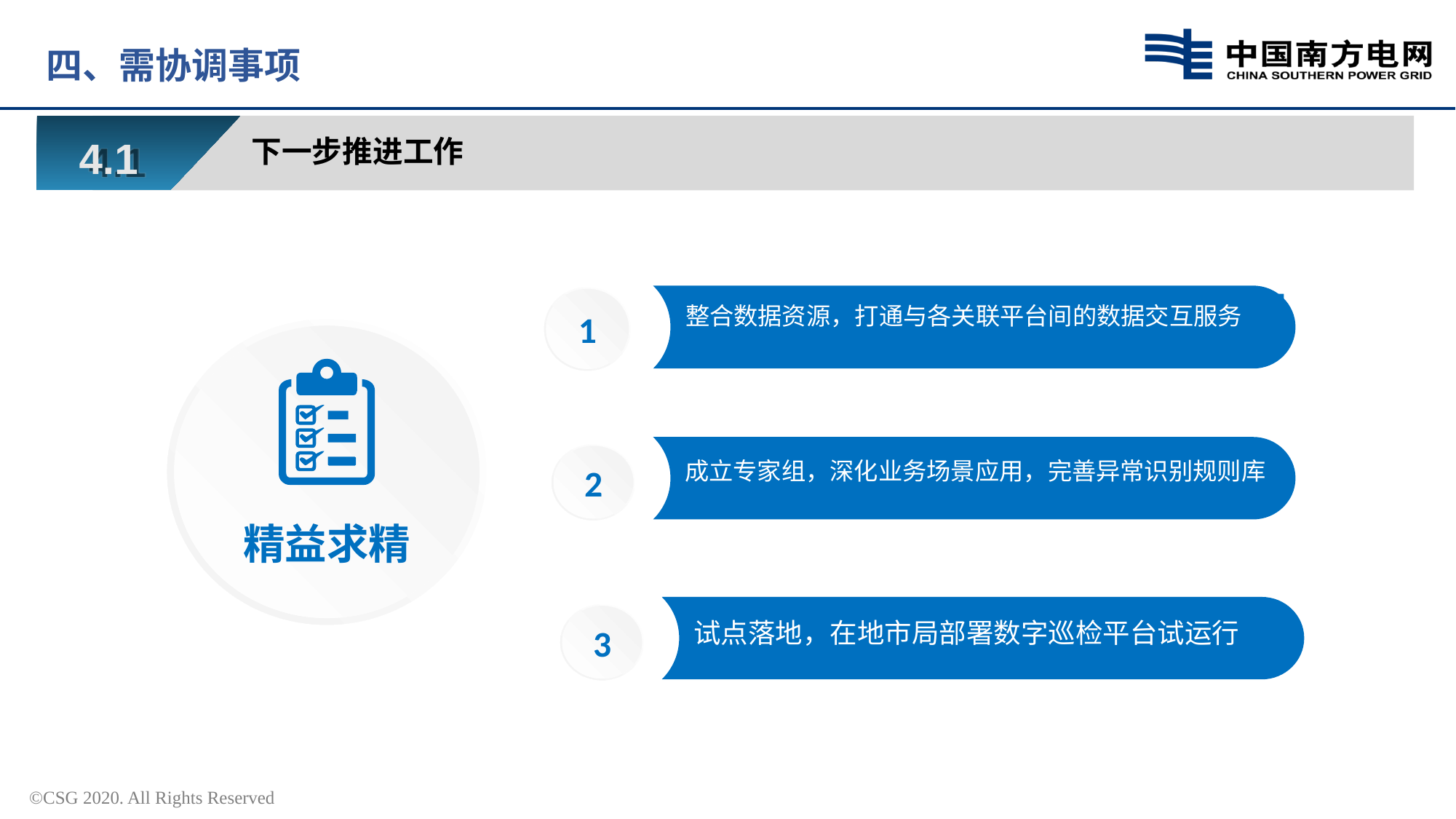

四、需协调事项

4.1

下一步推进工作

整合数据资源，打通与各关联平台间的数据交互服务

1

精益求精

2
成立专家组，深化业务场景应用，完善异常识别规则库

3
试点落地，在地市局部署数字巡检平台试运行
15